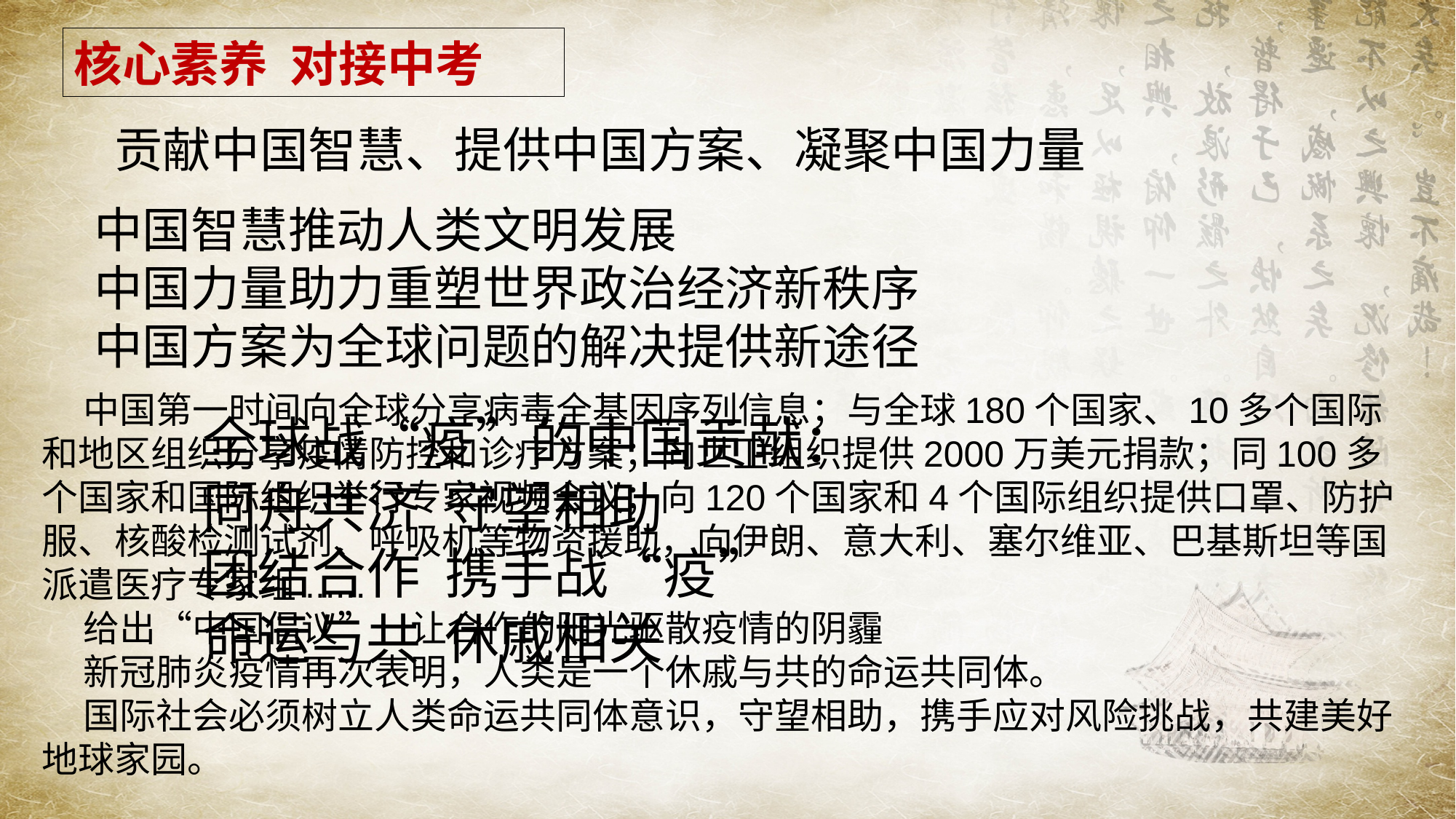

核心素养  对接中考
贡献中国智慧、提供中国方案、凝聚中国力量
中国智慧推动人类文明发展
中国力量助力重塑世界政治经济新秩序
中国方案为全球问题的解决提供新途径
    中国第一时间向全球分享病毒全基因序列信息；与全球180个国家、10多个国际和地区组织分享疫情防控和诊疗方案；向世卫组织提供2000万美元捐款；同100多个国家和国际组织举行专家视频会议；向120个国家和4个国际组织提供口罩、防护服、核酸检测试剂、呼吸机等物资援助，向伊朗、意大利、塞尔维亚、巴基斯坦等国派遣医疗专家组......
    给出“中国倡议”—让合作的阳光驱散疫情的阴霾
    新冠肺炎疫情再次表明，人类是一个休戚与共的命运共同体。
    国际社会必须树立人类命运共同体意识，守望相助，携手应对风险挑战，共建美好地球家园。
全球战“疫”的中国贡献：
同舟共济  守望相助
团结合作  携手战“疫”
命运与共  休戚相关